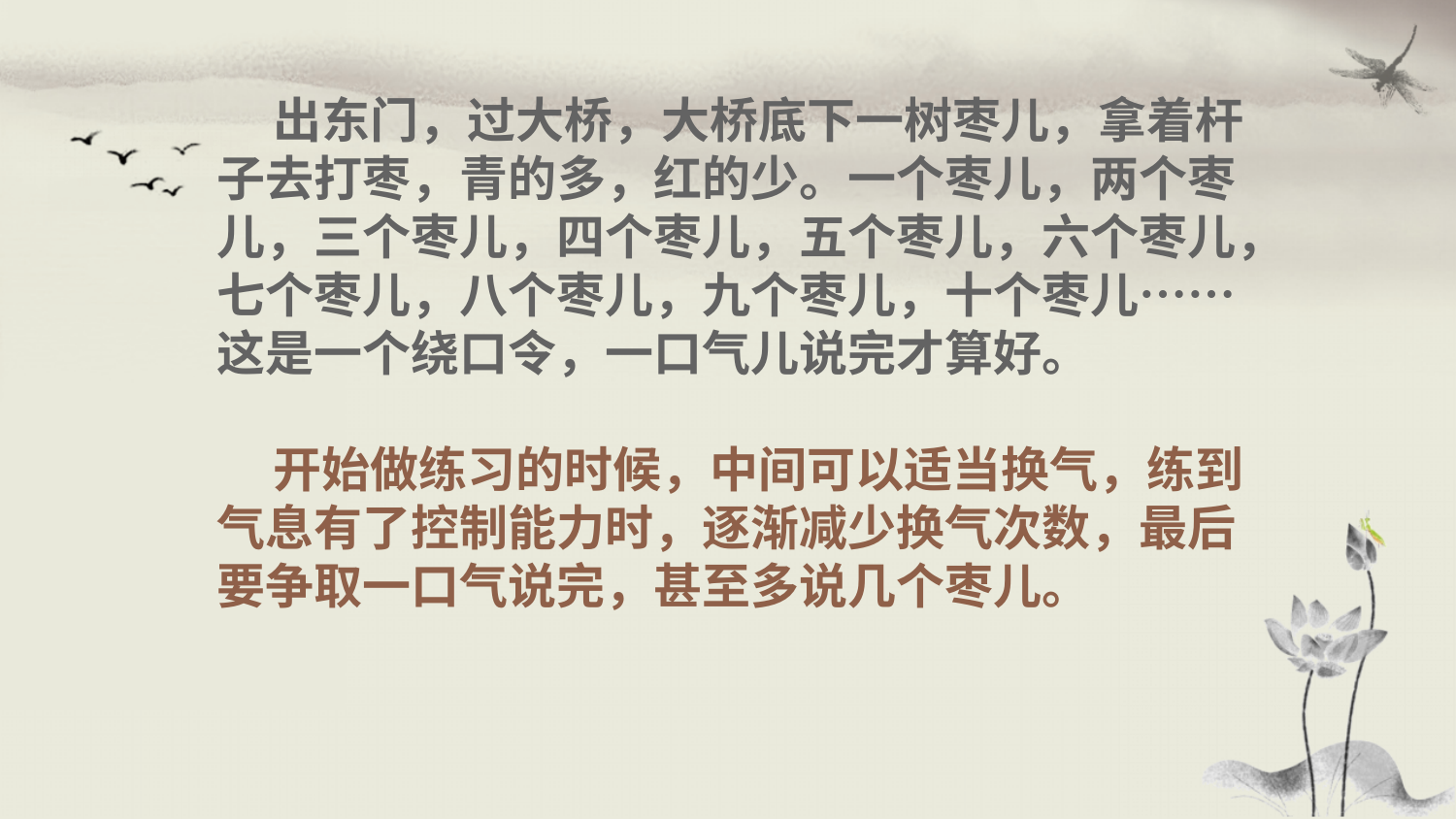

出东门，过大桥，大桥底下一树枣儿，拿着杆子去打枣，青的多，红的少。一个枣儿，两个枣儿，三个枣儿，四个枣儿，五个枣儿，六个枣儿，七个枣儿，八个枣儿，九个枣儿，十个枣儿……这是一个绕口令，一口气儿说完才算好。

    开始做练习的时候，中间可以适当换气，练到气息有了控制能力时，逐渐减少换气次数，最后要争取一口气说完，甚至多说几个枣儿。